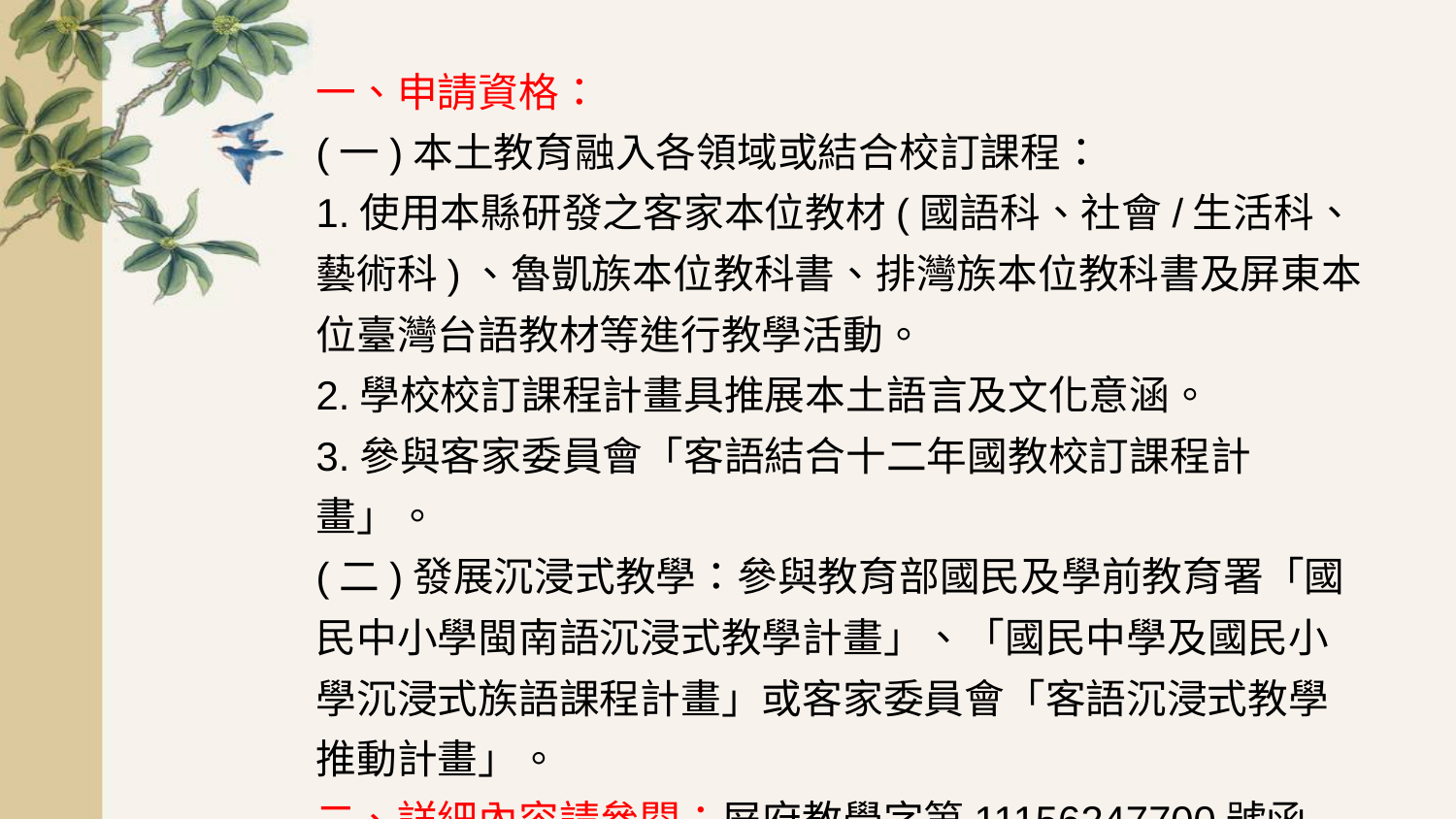

一、申請資格：
(一)本土教育融入各領域或結合校訂課程：
1.使用本縣研發之客家本位教材(國語科、社會/生活科、藝術科)、魯凱族本位教科書、排灣族本位教科書及屏東本位臺灣台語教材等進行教學活動。
2.學校校訂課程計畫具推展本土語言及文化意涵。
3.參與客家委員會「客語結合十二年國教校訂課程計畫」。
(二)發展沉浸式教學：參與教育部國民及學前教育署「國民中小學閩南語沉浸式教學計畫」、「國民中學及國民小學沉浸式族語課程計畫」或客家委員會「客語沉浸式教學推動計畫」。
二、詳細內容請參閱：屏府教學字第11156247700號函